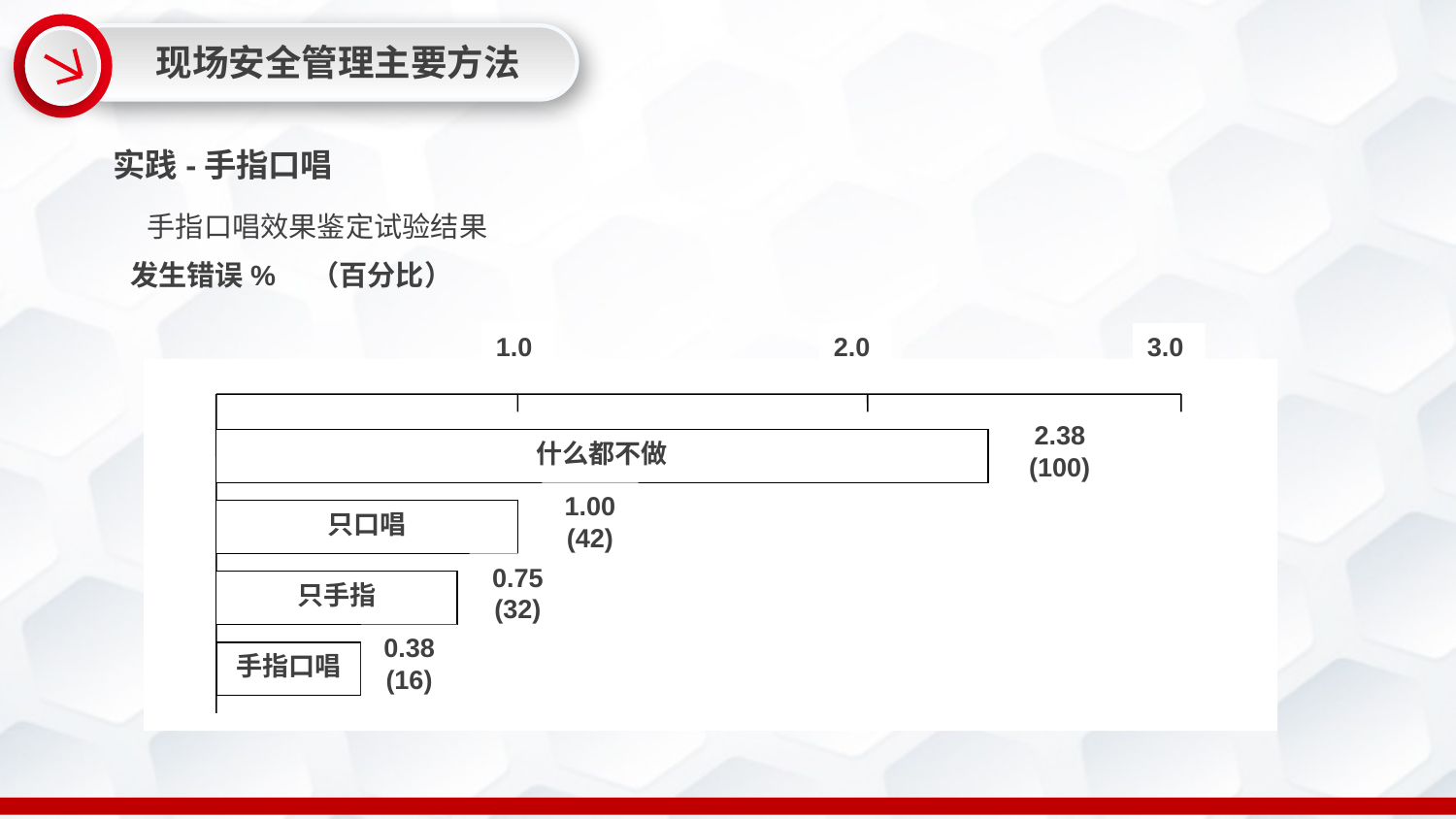

现场安全管理主要方法
实践-手指口唱
手指口唱效果鉴定试验结果
发生错误%　（百分比）
1.0
2.0
3.0

2.38
(100)
什么都不做
1.00
(42)
只口唱
0.75
(32)
只手指
0.38
(16)
手指口唱